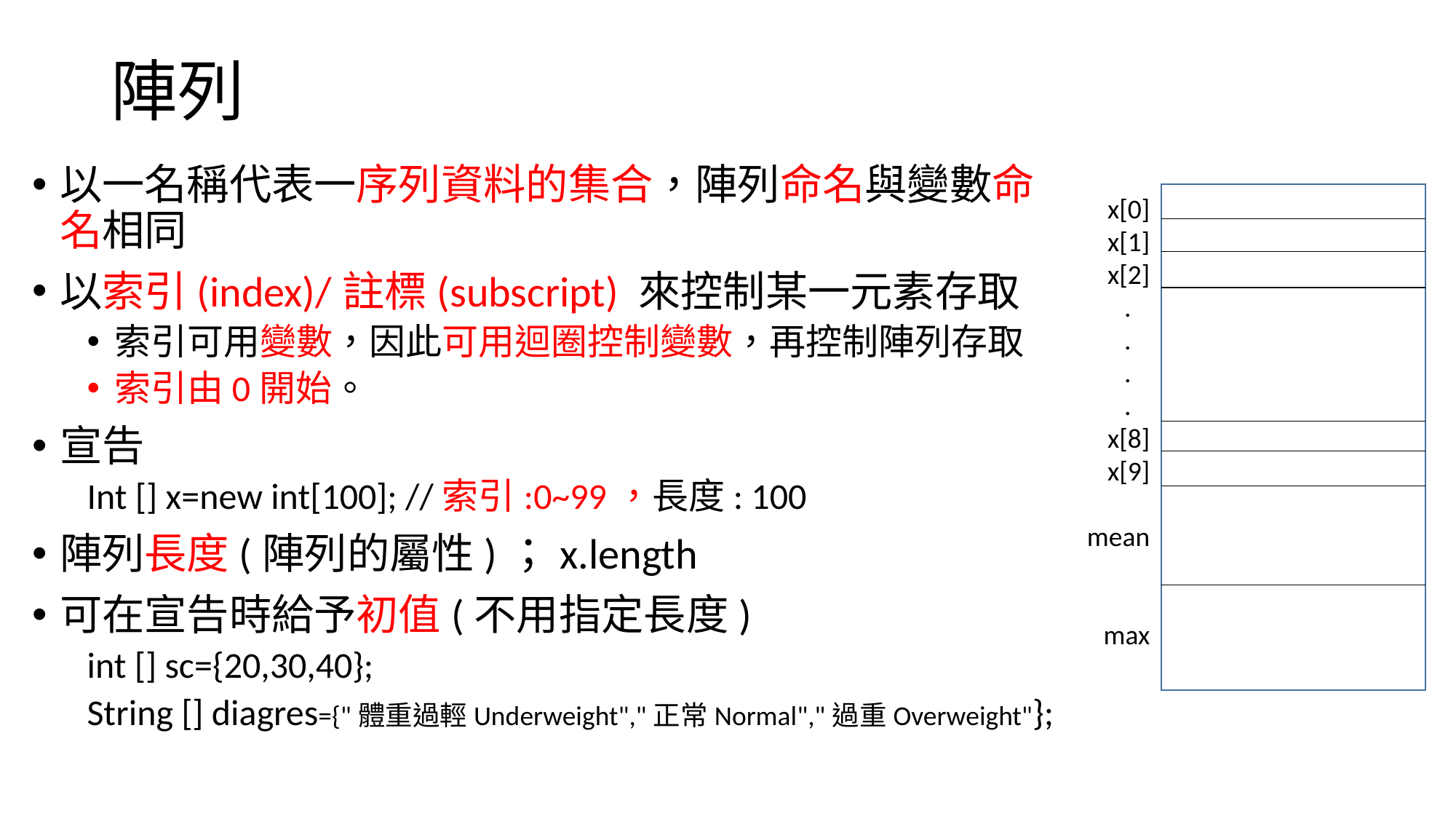

# 陣列
以一名稱代表一序列資料的集合，陣列命名與變數命名相同
以索引(index)/註標(subscript) 來控制某一元素存取
索引可用變數，因此可用迴圈控制變數，再控制陣列存取
索引由0開始。
宣告
Int [] x=new int[100]; //索引:0~99，長度: 100
陣列長度(陣列的屬性)；x.length
可在宣告時給予初值(不用指定長度)
int [] sc={20,30,40};
String [] diagres={"體重過輕Underweight","正常Normal","過重Overweight"};

x[0]
x[1]
x[2]
   .
   .
   .
   .
x[8]
x[9]
mean
max